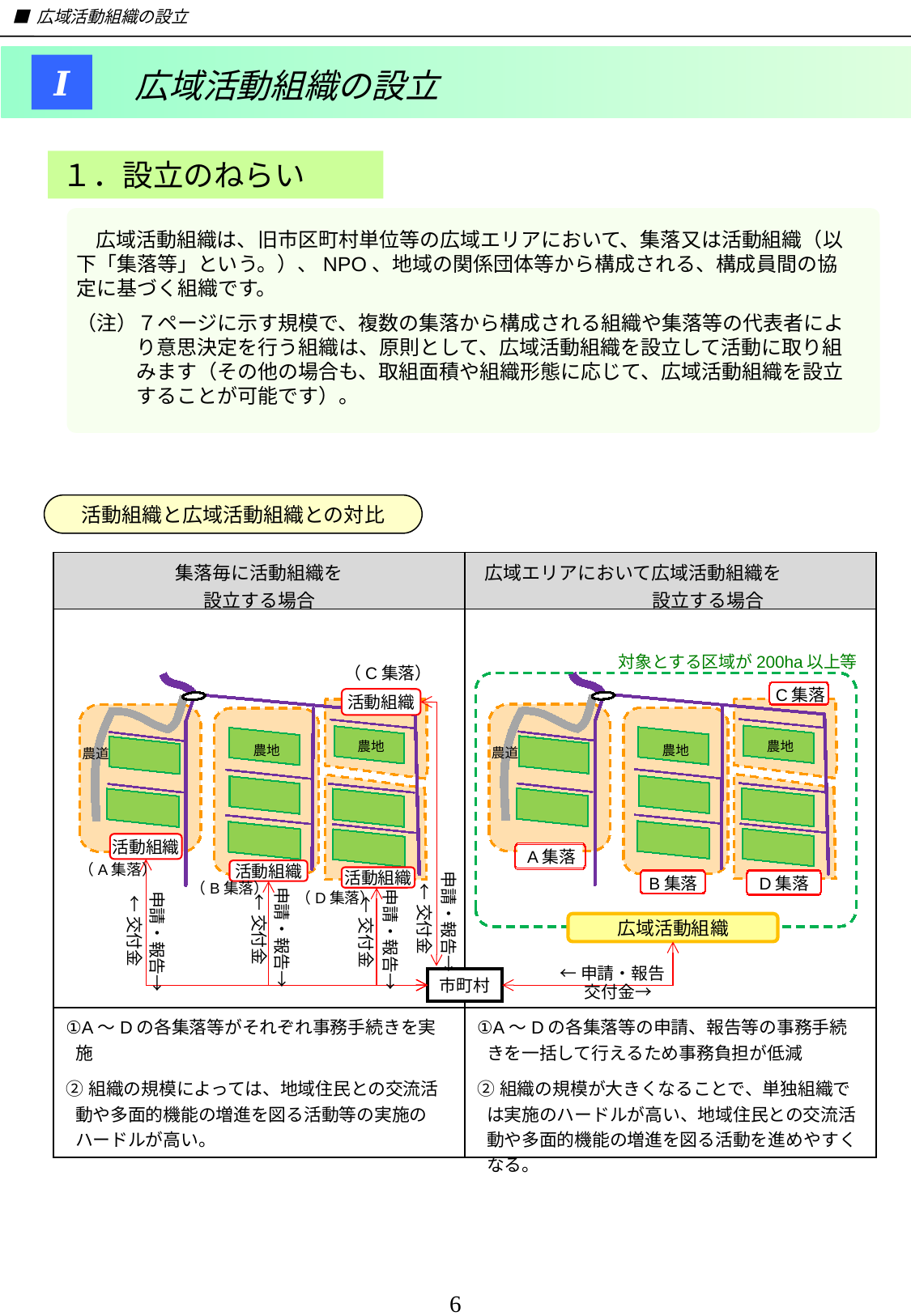

■ 広域活動組織の設立

　　　広域活動組織の設立
Ⅰ
１．設立のねらい

広域活動組織は、旧市区町村単位等の広域エリアにおいて、集落又は活動組織（以下「集落等」という。）、NPO、地域の関係団体等から構成される、構成員間の協定に基づく組織です。
（注）７ページに示す規模で、複数の集落から構成される組織や集落等の代表者により意思決定を行う組織は、原則として、広域活動組織を設立して活動に取り組みます（その他の場合も、取組面積や組織形態に応じて、広域活動組織を設立することが可能です）。
活動組織と広域活動組織との対比
老朽化が著しい水路
| 集落毎に活動組織を 設立する場合 | 広域エリアにおいて広域活動組織を　　　　　　　　設立する場合 |
| --- | --- |
|  |  |
| ①A～Dの各集落等がそれぞれ事務手続きを実施 ②組織の規模によっては、地域住民との交流活動や多面的機能の増進を図る活動等の実施のハードルが高い。 | ①A～Dの各集落等の申請、報告等の事務手続きを一括して行えるため事務負担が低減 ②組織の規模が大きくなることで、単独組織では実施のハードルが高い、地域住民との交流活動や多面的機能の増進を図る活動を進めやすくなる。 |
対象とする区域が200ha以上等
（C集落）

C集落

農地
農地
農道

A集落

D集落
B集落

農地
農地
農道

活動組織
活動組織
（A集落）
活動組織
活動組織
申請・報告→
（B集落）
←交付金
申請・報告→
（D集落）
申請・報告→
申請・報告→
老朽化が著しい水路
←交付金
←交付金
←交付金
広域活動組織
←申請・報告
市町村
交付金→
6